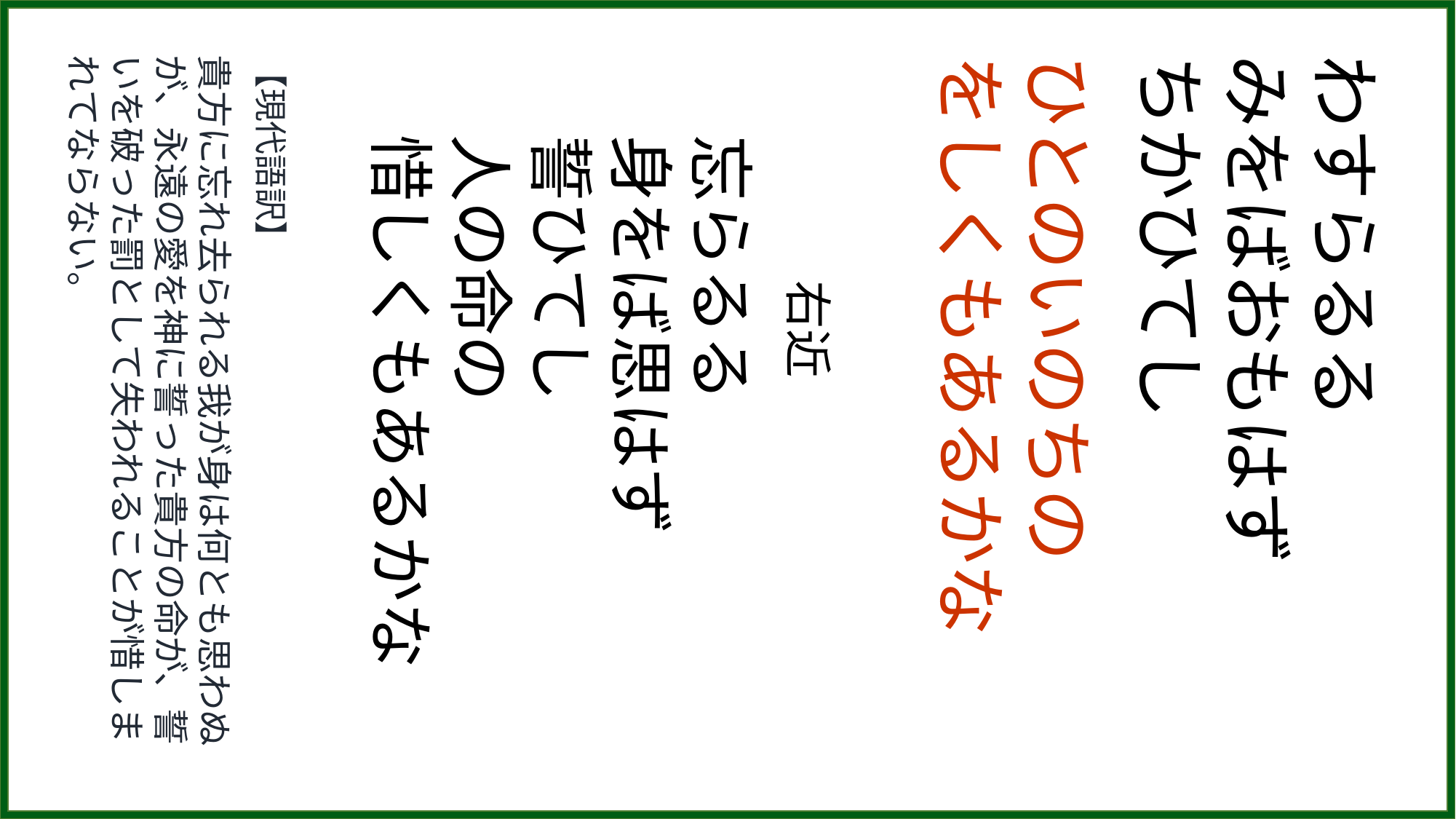

【現代語訳】

貴方に忘れ去られる我が身は何とも思わぬが、永遠の愛を神に誓った貴方の命が、誓いを破った罰として失われることが惜しまれてならない。
　　　右近

忘らるる
身をば思はず
誓ひてし
人の命の
惜しくもあるかな
ひとのいのちの
をしくもあるかな
わすらるる
みをばおもはず
ちかひてし